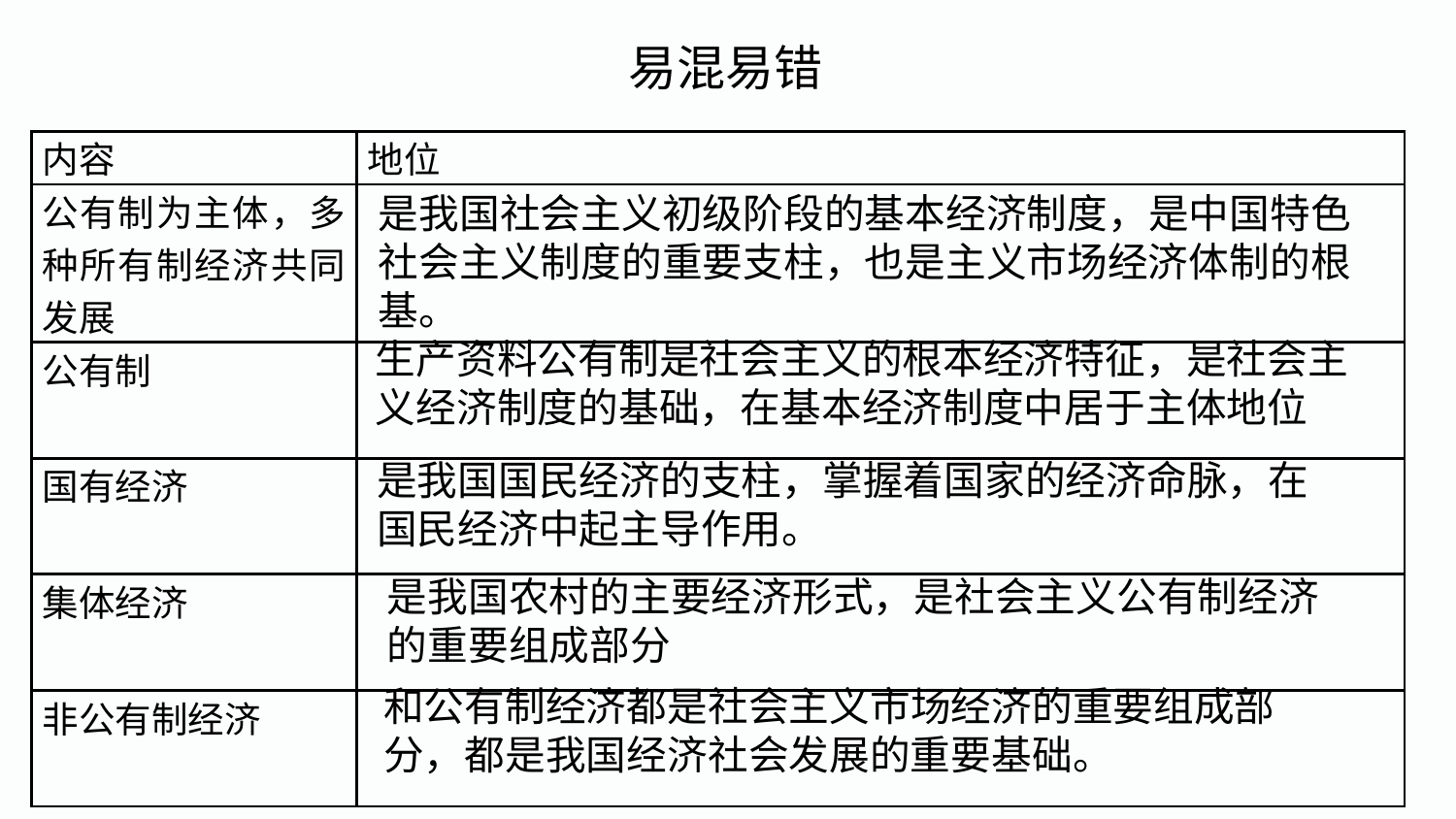

易混易错
| 内容 | 地位 |
| --- | --- |
| 公有制为主体，多种所有制经济共同发展 |  |
| 公有制 |  |
| 国有经济 |  |
| 集体经济 |  |
| 非公有制经济 |  |
是我国社会主义初级阶段的基本经济制度，是中国特色社会主义制度的重要支柱，也是主义市场经济体制的根基。
生产资料公有制是社会主义的根本经济特征，是社会主义经济制度的基础，在基本经济制度中居于主体地位
是我国国民经济的支柱，掌握着国家的经济命脉，在国民经济中起主导作用。
是我国农村的主要经济形式，是社会主义公有制经济的重要组成部分
和公有制经济都是社会主义市场经济的重要组成部分，都是我国经济社会发展的重要基础。